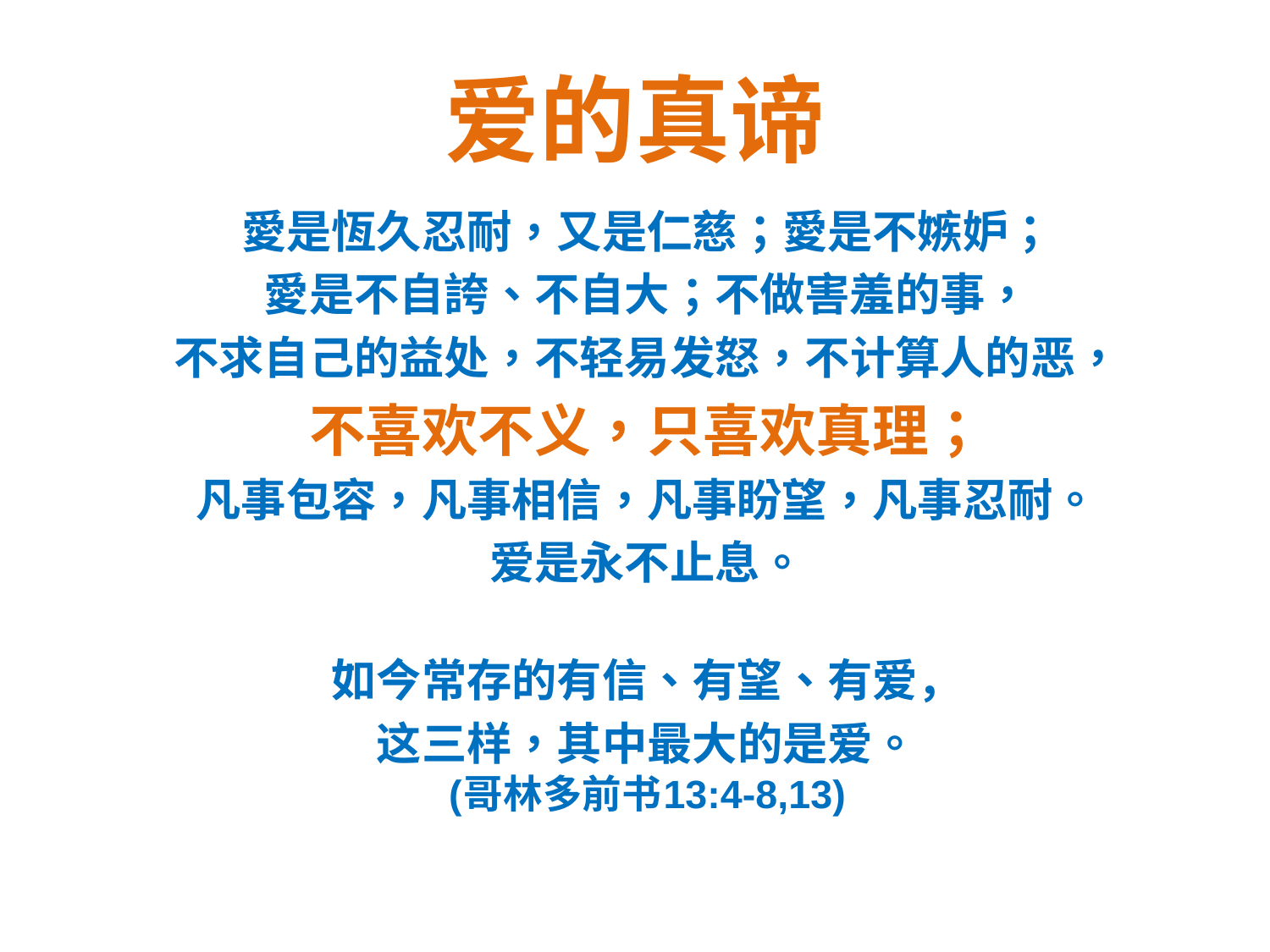

# 爱的真谛
愛是恆久忍耐，又是仁慈；愛是不嫉妒；
愛是不自誇、不自大；不做害羞的事，
不求自己的益处，不轻易发怒，不计算人的恶，
不喜欢不义，只喜欢真理；
凡事包容，凡事相信，凡事盼望，凡事忍耐。
爱是永不止息。
如今常存的有信、有望、有爱，
这三样，其中最大的是爱。
(哥林多前书13:4-8,13)